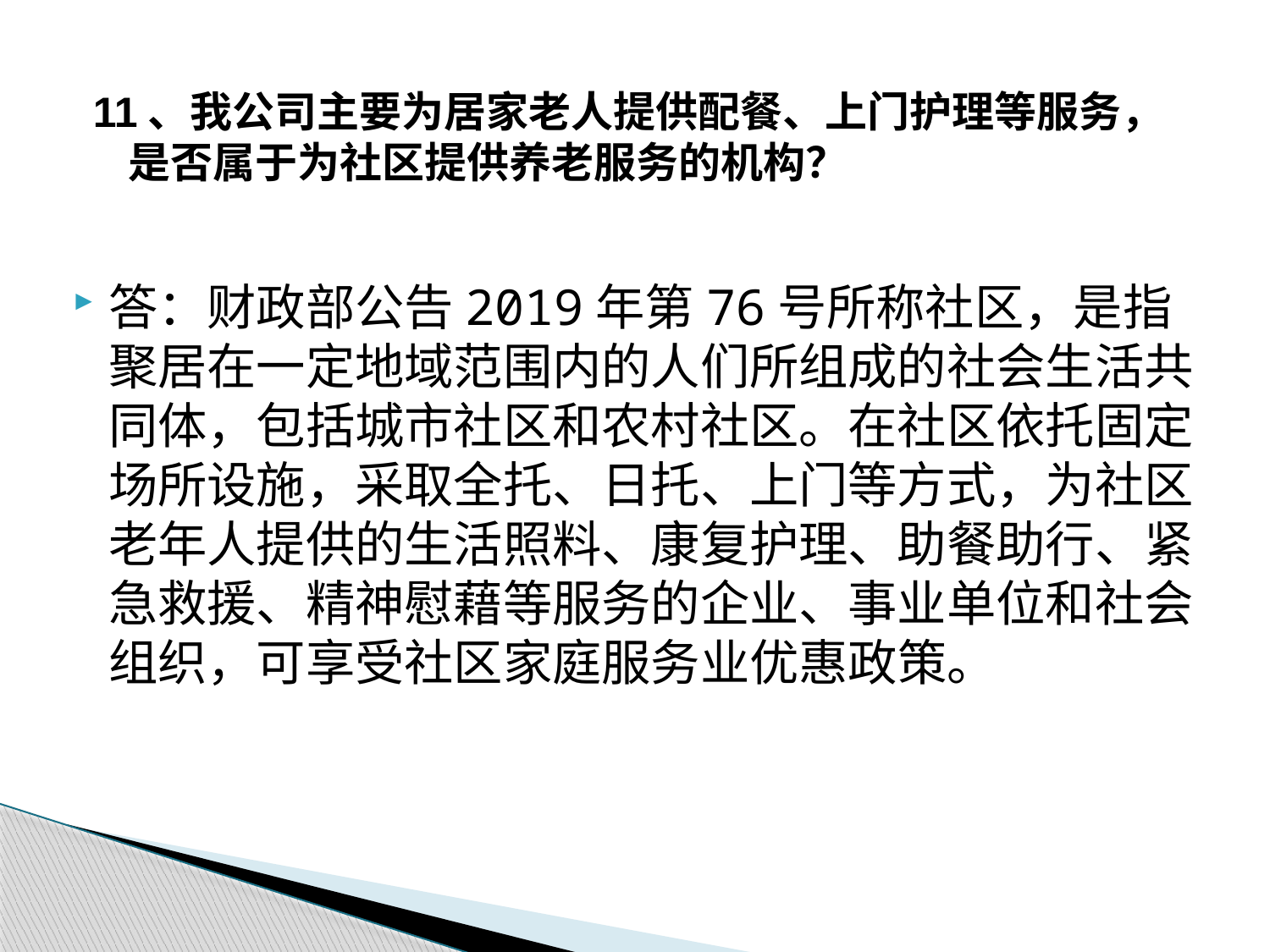

# 11、我公司主要为居家老人提供配餐、上门护理等服务，是否属于为社区提供养老服务的机构？

答：财政部公告2019年第76号所称社区，是指聚居在一定地域范围内的人们所组成的社会生活共同体，包括城市社区和农村社区。在社区依托固定场所设施，采取全托、日托、上门等方式，为社区老年人提供的生活照料、康复护理、助餐助行、紧急救援、精神慰藉等服务的企业、事业单位和社会组织，可享受社区家庭服务业优惠政策。